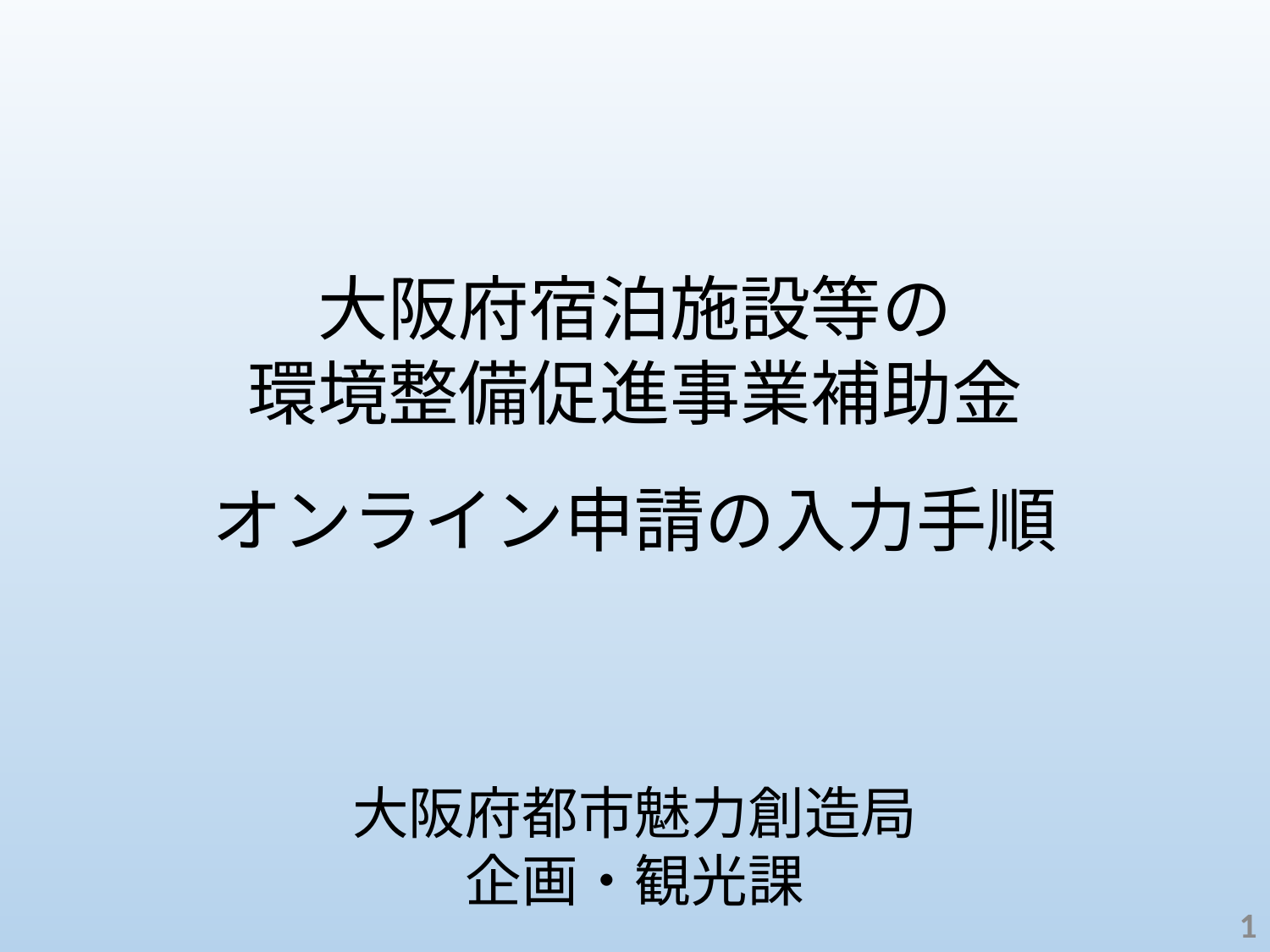

大阪府宿泊施設等の
環境整備促進事業補助金
オンライン申請の入力手順
大阪府都市魅力創造局
企画・観光課
1